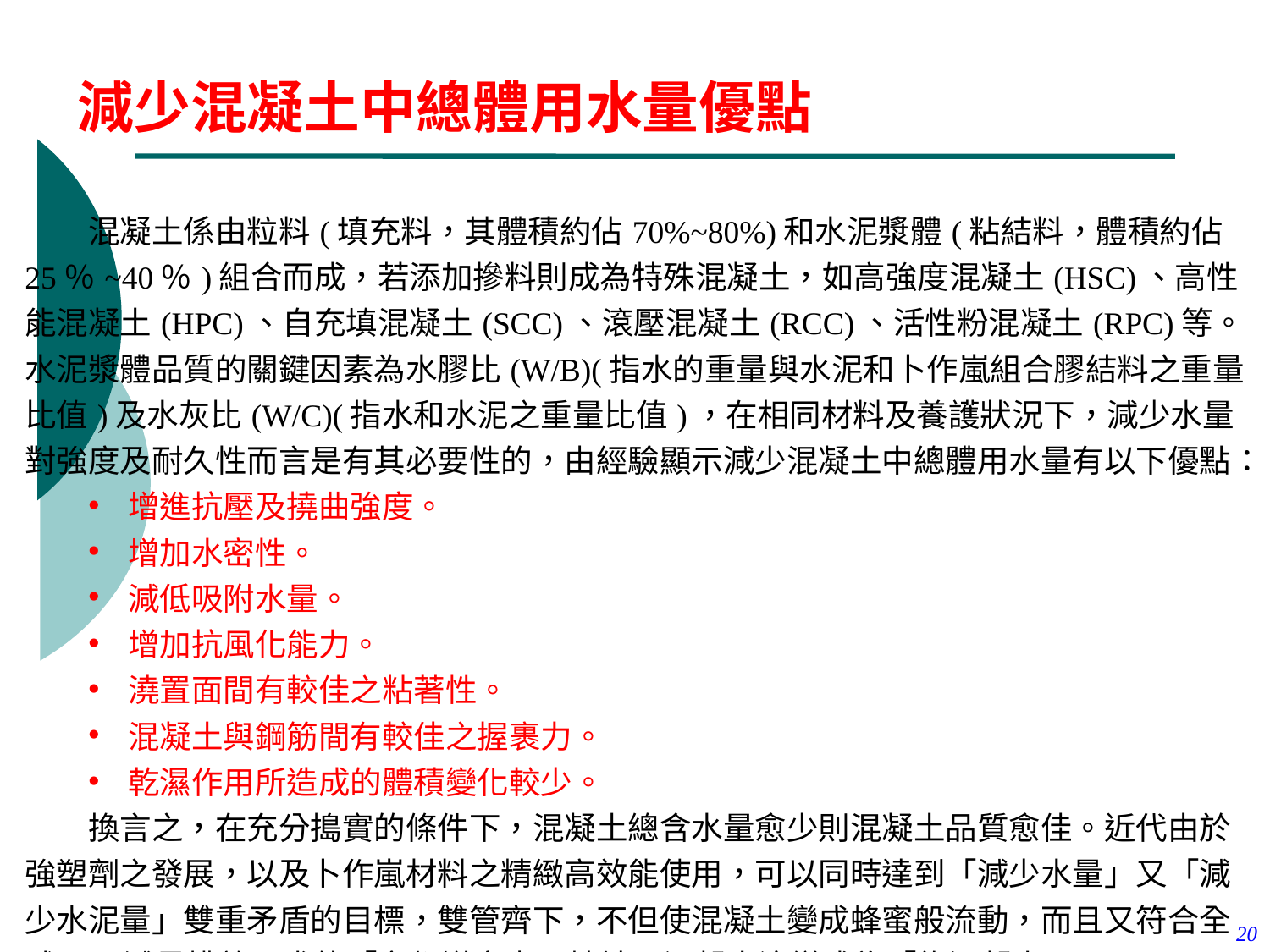

減少混凝土中總體用水量優點
| 混凝土係由粒料(填充料，其體積約佔70%~80%)和水泥漿體(粘結料，體積約佔25％~40％)組合而成，若添加摻料則成為特殊混凝土，如高強度混凝土(HSC)、高性能混凝土(HPC)、自充填混凝土(SCC)、滾壓混凝土(RCC)、活性粉混凝土(RPC)等。水泥漿體品質的關鍵因素為水膠比(W/B)(指水的重量與水泥和卜作嵐組合膠結料之重量比值)及水灰比(W/C)(指水和水泥之重量比值)，在相同材料及養護狀況下，減少水量對強度及耐久性而言是有其必要性的，由經驗顯示減少混凝土中總體用水量有以下優點： 增進抗壓及撓曲強度。 增加水密性。 減低吸附水量。 增加抗風化能力。 澆置面間有較佳之粘著性。 混凝土與鋼筋間有較佳之握裹力。 乾濕作用所造成的體積變化較少。 換言之，在充分搗實的條件下，混凝土總含水量愈少則混凝土品質愈佳。近代由於強塑劑之發展，以及卜作嵐材料之精緻高效能使用，可以同時達到「減少水量」又「減少水泥量」雙重矛盾的目標，雙管齊下，不但使混凝土變成蜂蜜般流動，而且又符合全球CO2減量排放要求的「京都議定書」精神，混凝土演變成為「綠混凝土」。 |
| --- |
20